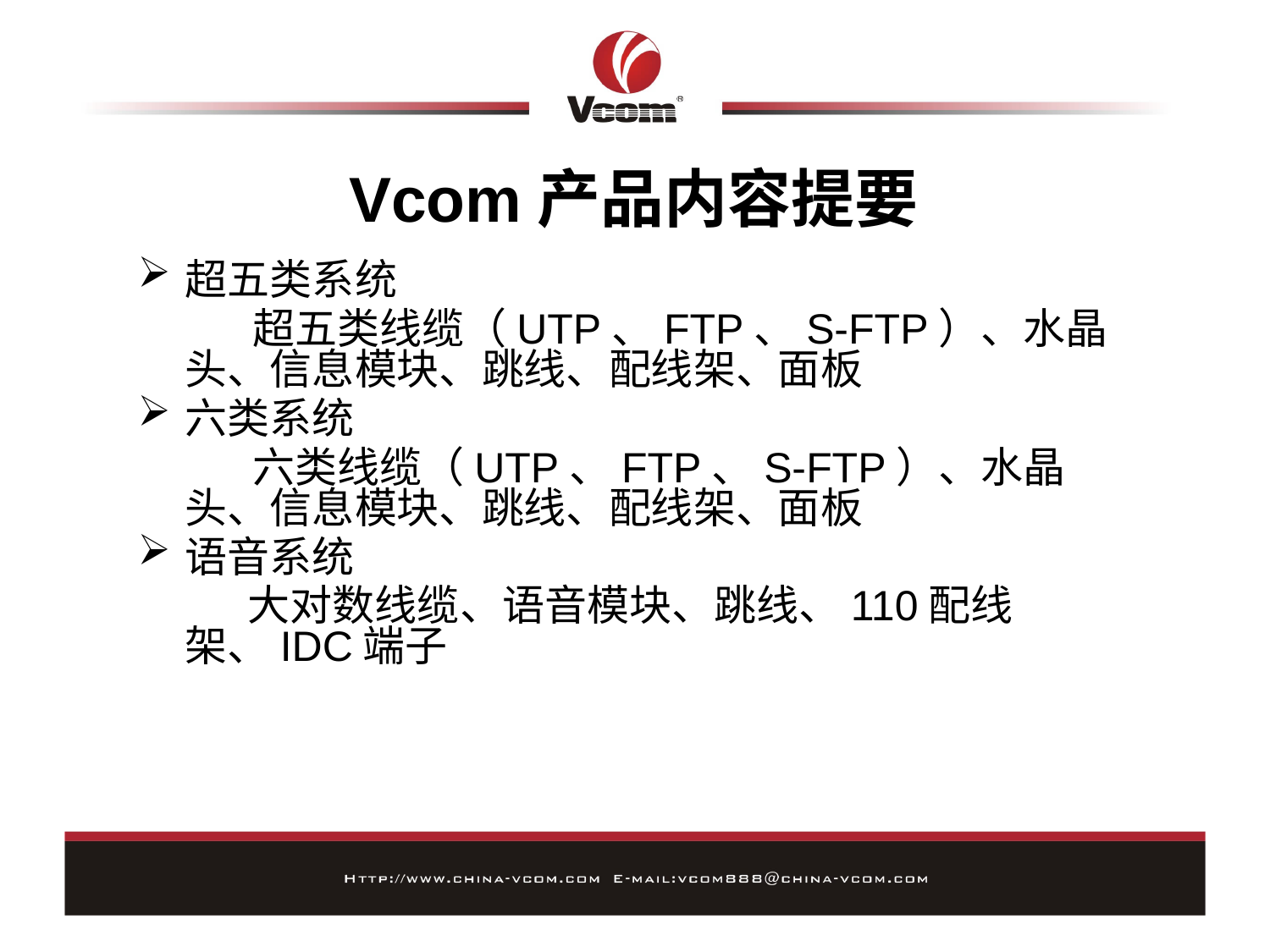

# Vcom产品内容提要
超五类系统
           超五类线缆（UTP、FTP、S-FTP）、水晶头、信息模块、跳线、配线架、面板
六类系统
           六类线缆（UTP、FTP、S-FTP）、水晶头、信息模块、跳线、配线架、面板
语音系统
             大对数线缆、语音模块、跳线、110配线架、IDC端子